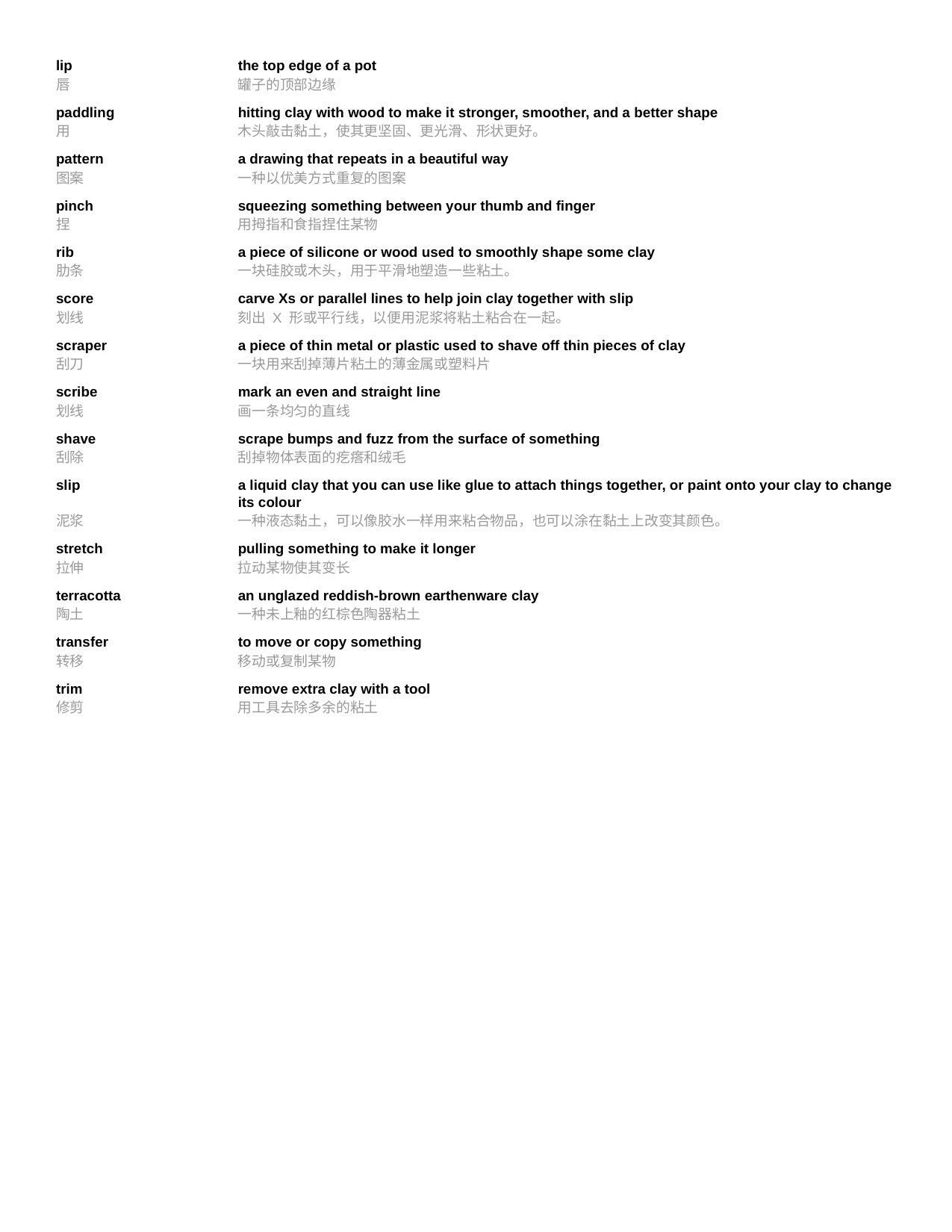

lip	the top edge of a pot
唇	罐子的顶部边缘
paddling	hitting clay with wood to make it stronger, smoother, and a better shape
用	木头敲击黏土，使其更坚固、更光滑、形状更好。
pattern	a drawing that repeats in a beautiful way
图案	一种以优美方式重复的图案
pinch	squeezing something between your thumb and finger
捏	用拇指和食指捏住某物
rib	a piece of silicone or wood used to smoothly shape some clay
肋条	一块硅胶或木头，用于平滑地塑造一些粘土。
score	carve Xs or parallel lines to help join clay together with slip
划线	刻出 X 形或平行线，以便用泥浆将粘土粘合在一起。
scraper	a piece of thin metal or plastic used to shave off thin pieces of clay
刮刀	一块用来刮掉薄片粘土的薄金属或塑料片
scribe	mark an even and straight line
划线	画一条均匀的直线
shave	scrape bumps and fuzz from the surface of something
刮除	刮掉物体表面的疙瘩和绒毛
slip	a liquid clay that you can use like glue to attach things together, or paint onto your clay to change its colour
泥浆	一种液态黏土，可以像胶水一样用来粘合物品，也可以涂在黏土上改变其颜色。
stretch	pulling something to make it longer
拉伸	拉动某物使其变长
terracotta	an unglazed reddish-brown earthenware clay
陶土	一种未上釉的红棕色陶器粘土
transfer	to move or copy something
转移	移动或复制某物
trim	remove extra clay with a tool
修剪	用工具去除多余的粘土